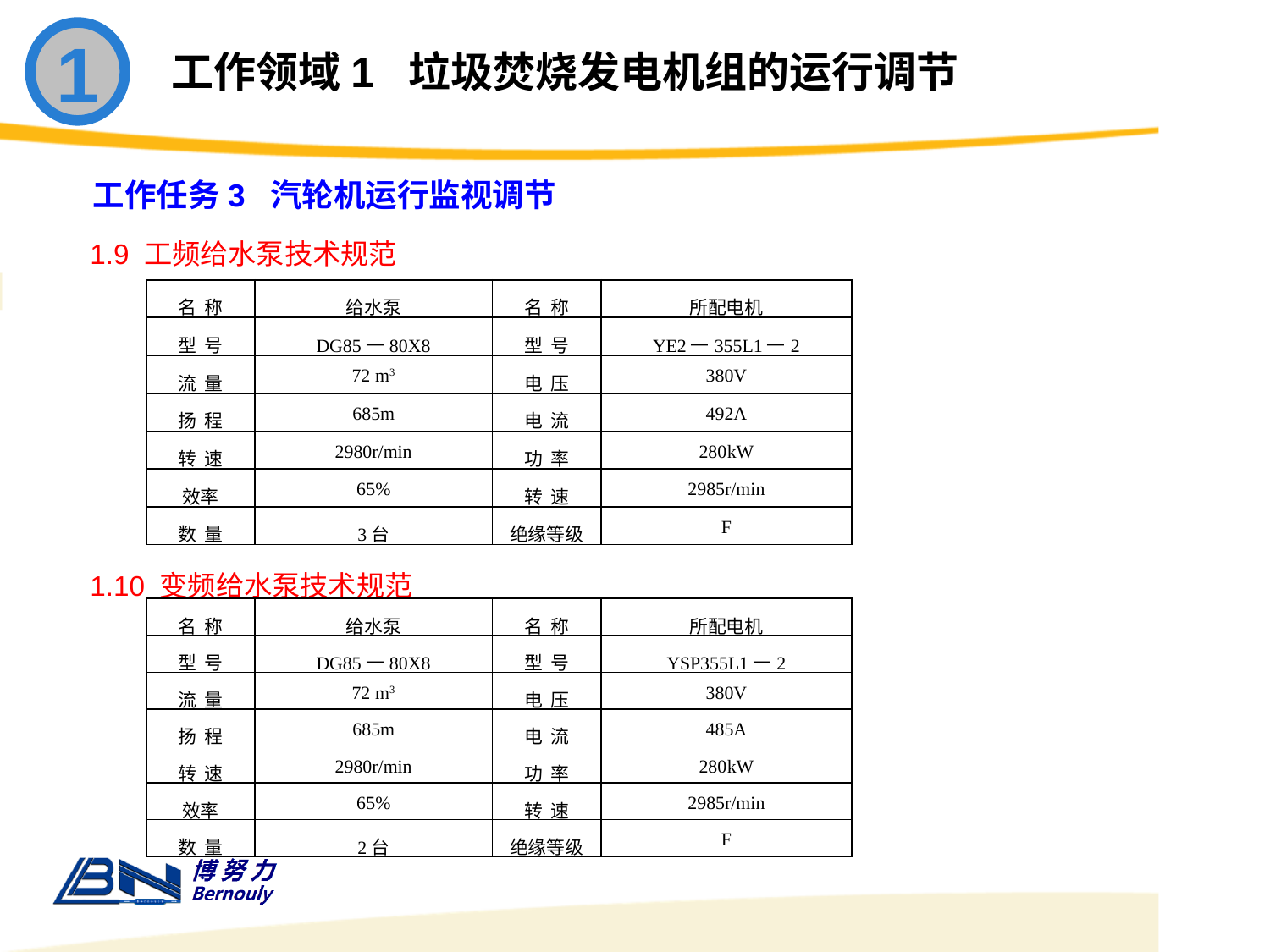

1
工作领域1  垃圾焚烧发电机组的运行调节
工作任务3  汽轮机运行监视调节
1.9 工频给水泵技术规范

| 名 称 | 给水泵 | 名 称 | 所配电机 |
| --- | --- | --- | --- |
| 型 号 | DG85一80X8 | 型 号 | YE2一355L1一2 |
| 流 量 | 72 m3 | 电 压 | 380V |
| 扬 程 | 685m | 电 流 | 492A |
| 转 速 | 2980r/min | 功 率 | 280kW |
| 效率 | 65% | 转 速 | 2985r/min |
| 数 量 | 3台 | 绝缘等级 | F |
1.10 变频给水泵技术规范

| 名 称 | 给水泵 | 名 称 | 所配电机 |
| --- | --- | --- | --- |
| 型 号 | DG85一80X8 | 型 号 | YSP355L1一2 |
| 流 量 | 72 m3 | 电 压 | 380V |
| 扬 程 | 685m | 电 流 | 485A |
| 转 速 | 2980r/min | 功 率 | 280kW |
| 效率 | 65% | 转 速 | 2985r/min |
| 数 量 | 2台 | 绝缘等级 | F |